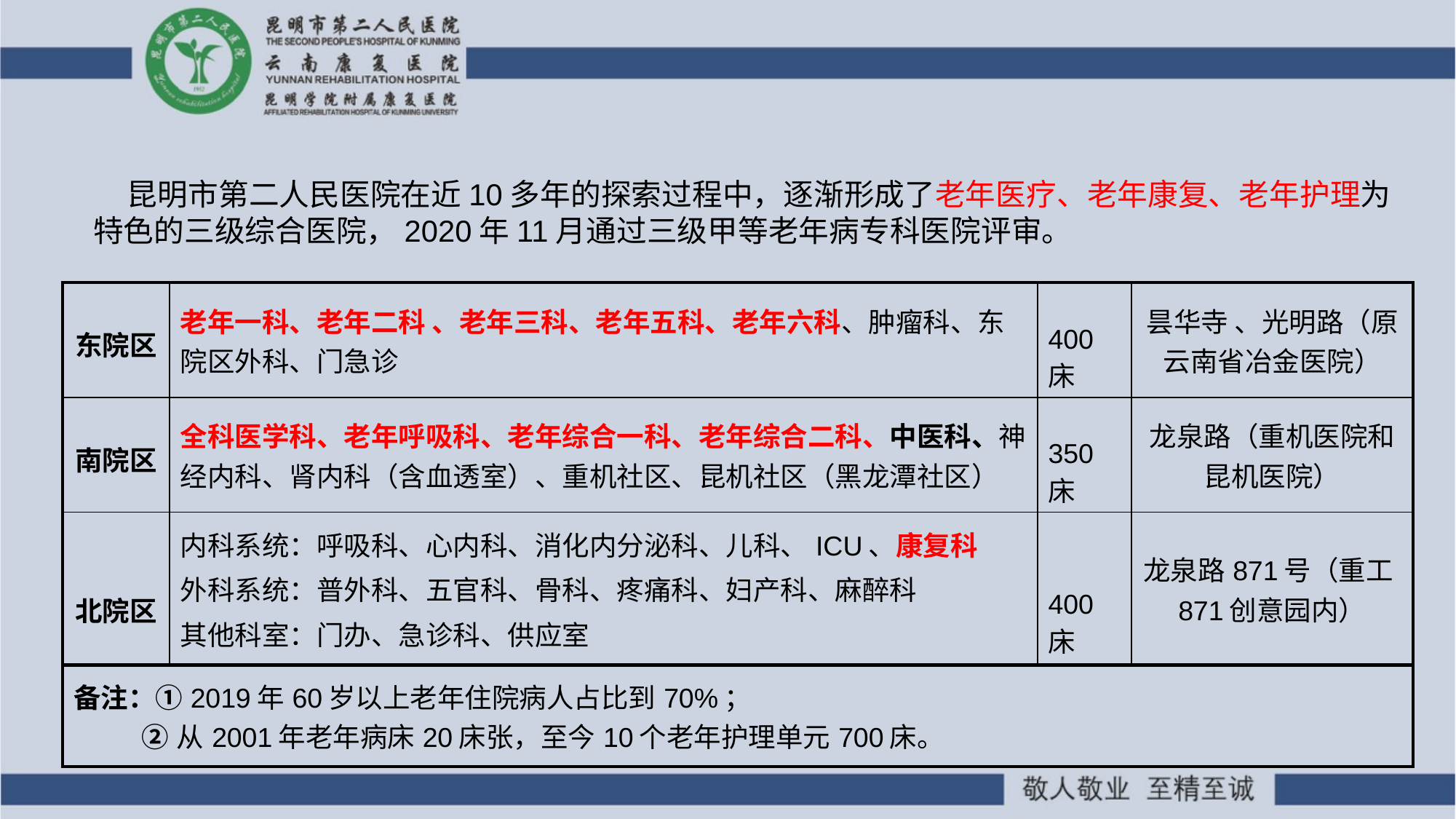

昆明市第二人民医院在近10多年的探索过程中，逐渐形成了老年医疗、老年康复、老年护理为特色的三级综合医院，2020年11月通过三级甲等老年病专科医院评审。
| 东院区 | 老年一科、老年二科 、老年三科、老年五科、老年六科、肿瘤科、东院区外科、门急诊 | 400床 | 昙华寺 、光明路（原云南省冶金医院） |
| --- | --- | --- | --- |
| 南院区 | 全科医学科、老年呼吸科、老年综合一科、老年综合二科、中医科、神经内科、肾内科（含血透室）、重机社区、昆机社区（黑龙潭社区） | 350床 | 龙泉路（重机医院和昆机医院） |
| 北院区 | 内科系统：呼吸科、心内科、消化内分泌科、儿科、ICU、康复科 外科系统：普外科、五官科、骨科、疼痛科、妇产科、麻醉科 其他科室：门办、急诊科、供应室 | 400床 | 龙泉路871号（重工871创意园内） |
| 备注：①2019年60岁以上老年住院病人占比到70%； ②从2001年老年病床20床张，至今10个老年护理单元700床。 |  |  |  |